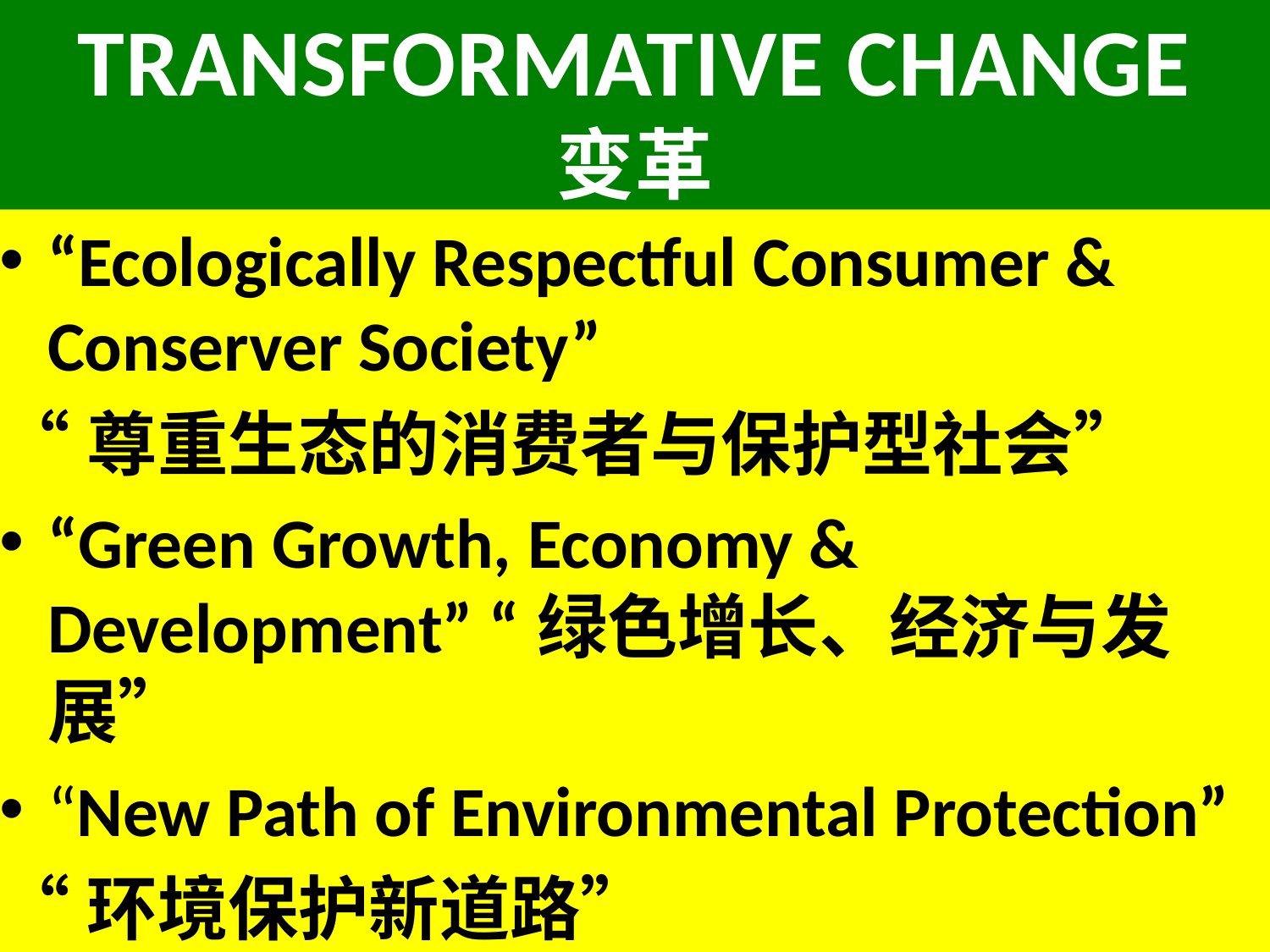

# TRANSFORMATIVE CHANGE 变革
“Ecologically Respectful Consumer & Conserver Society”
“尊重生态的消费者与保护型社会”
“Green Growth, Economy & Development” “绿色增长、经济与发展”
“New Path of Environmental Protection”
“环境保护新道路”
13